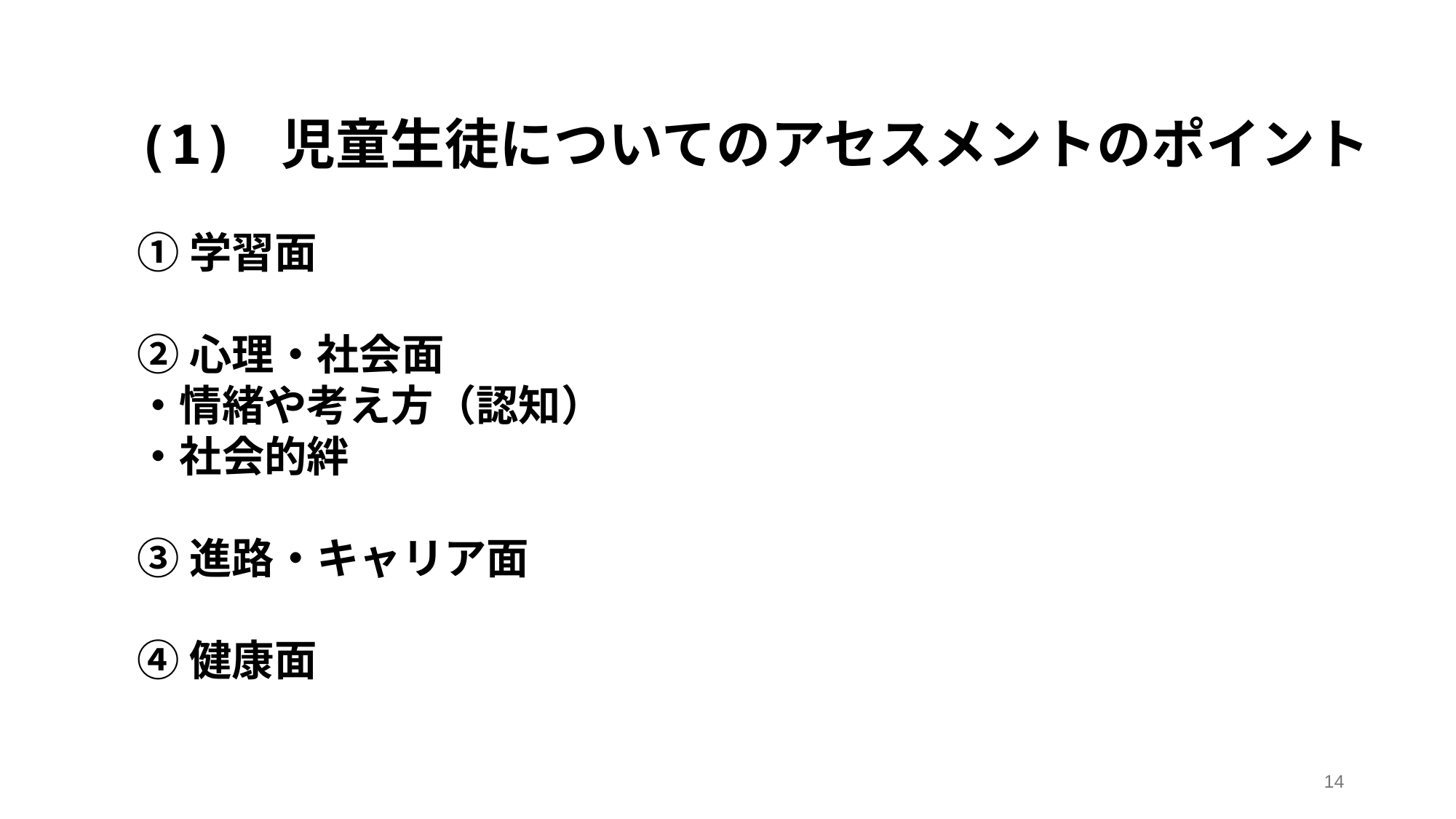

(1) 児童生徒についてのアセスメントのポイント

①学習面

②心理・社会面
・情緒や考え方（認知）
・社会的絆

③進路・キャリア面

④健康面
14